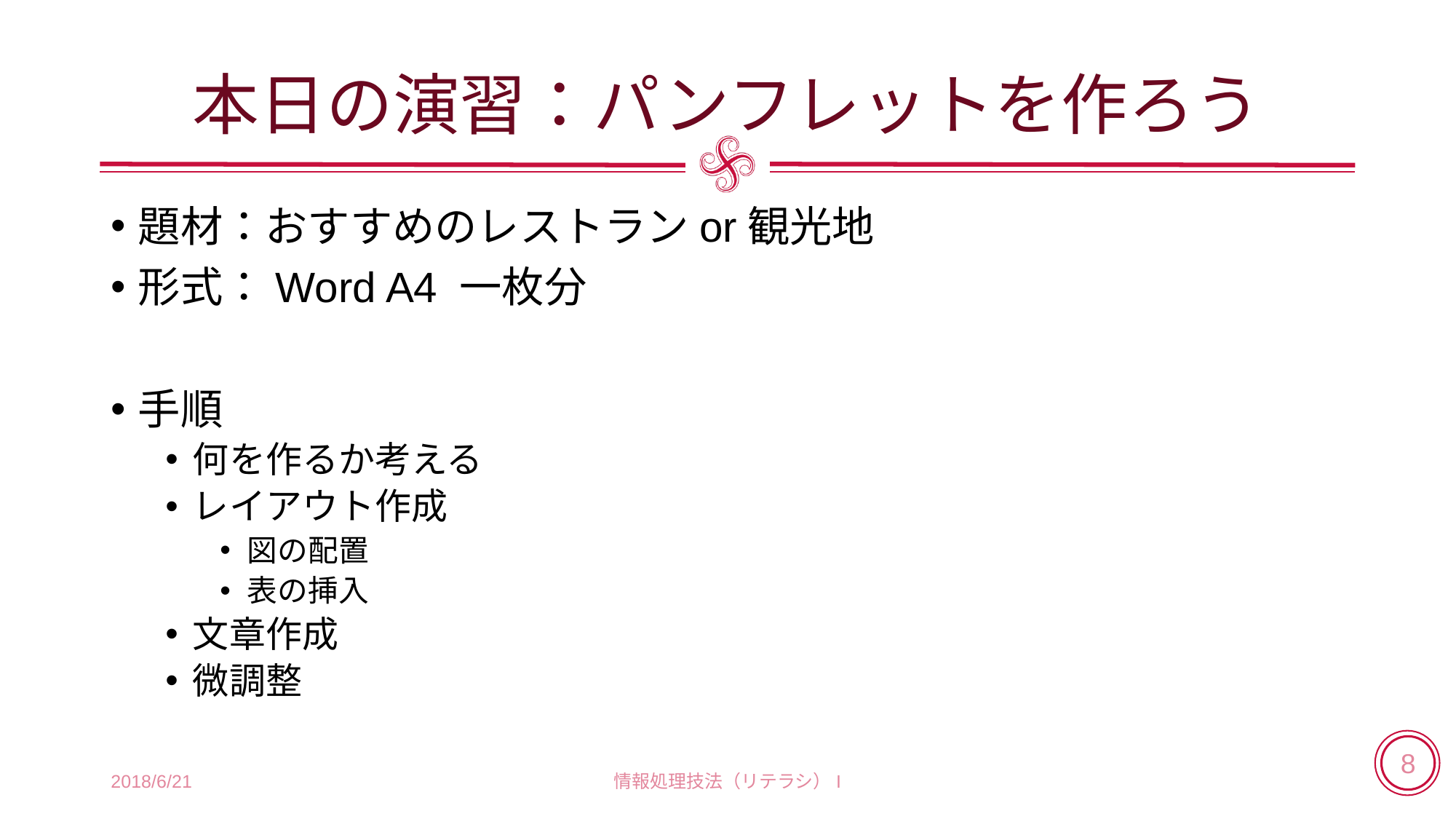

# 本日の演習：パンフレットを作ろう
題材：おすすめのレストランor観光地
形式：Word A4 一枚分

手順
何を作るか考える
レイアウト作成
図の配置
表の挿入
文章作成
微調整
2018/6/21
情報処理技法（リテラシ）I